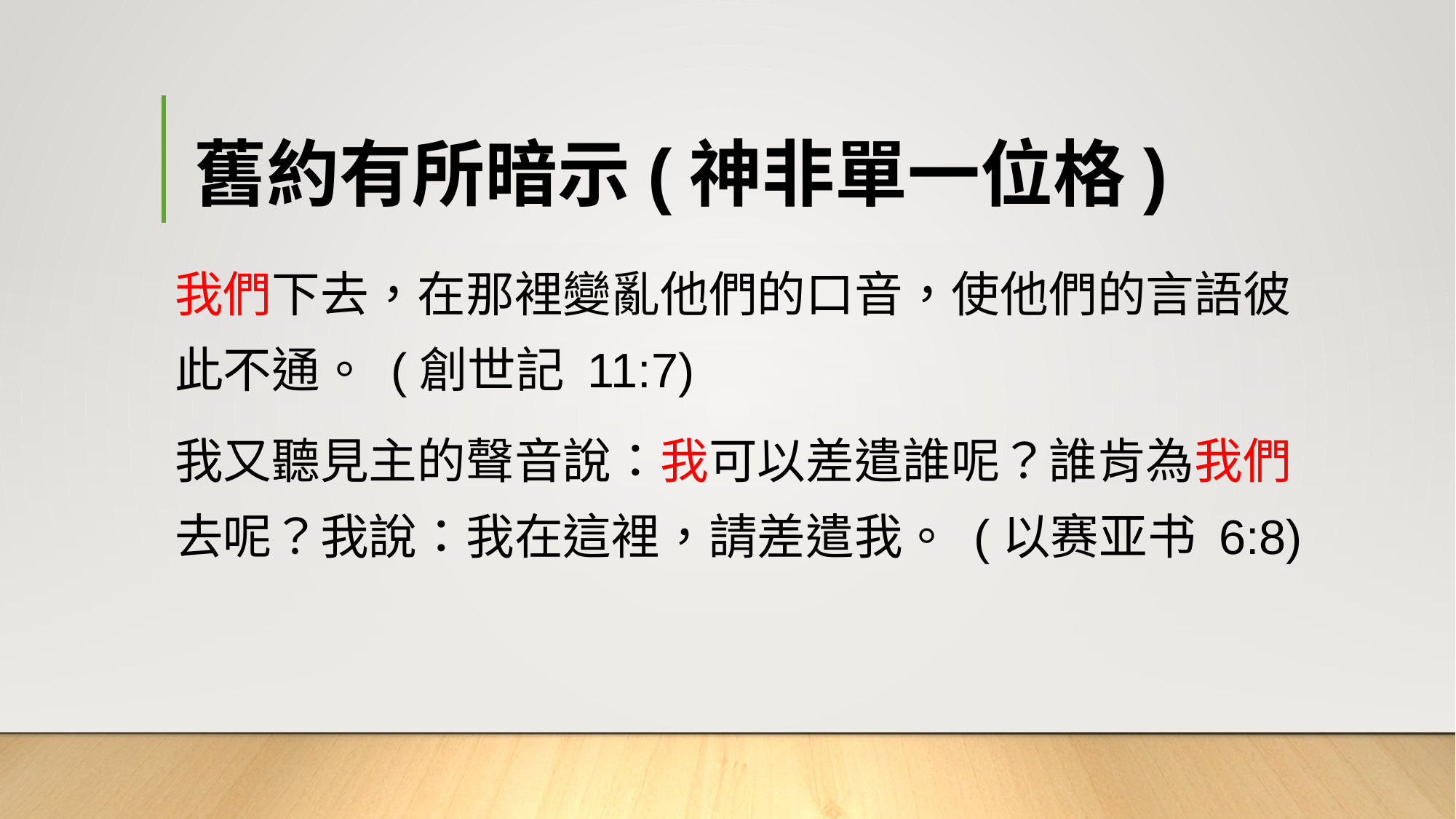

# 舊約有所暗示(神非單一位格)
我們下去，在那裡變亂他們的口音，使他們的言語彼此不通。 (創世記 11:7)
我又聽見主的聲音說：我可以差遣誰呢？誰肯為我們去呢？我說：我在這裡，請差遣我。 (以赛亚书 6:8)